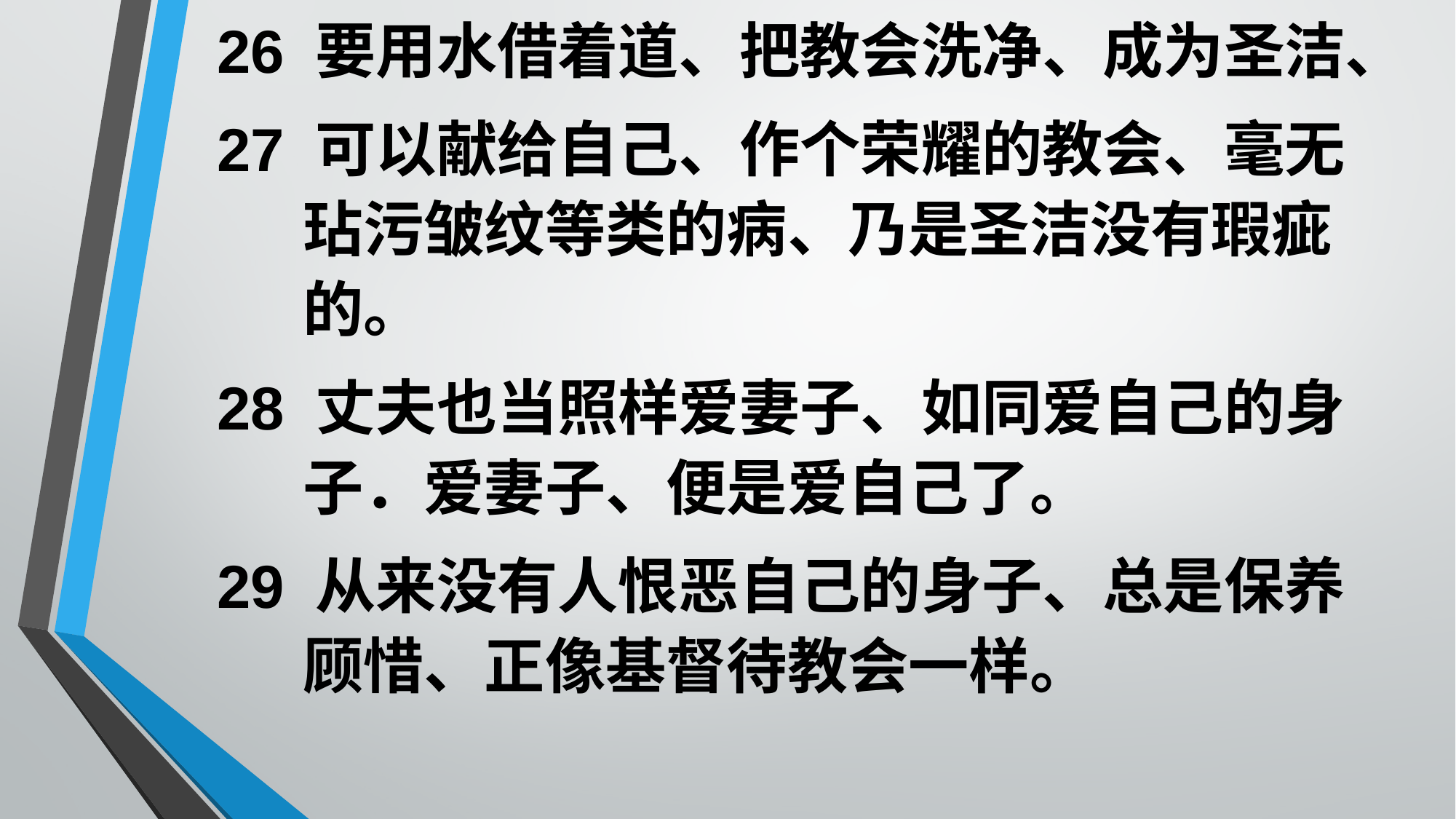

26 要用水借着道、把教会洗净、成为圣洁、
27 可以献给自己、作个荣耀的教会、毫无玷污皱纹等类的病、乃是圣洁没有瑕疵的。
28 丈夫也当照样爱妻子、如同爱自己的身子．爱妻子、便是爱自己了。
29 从来没有人恨恶自己的身子、总是保养顾惜、正像基督待教会一样。